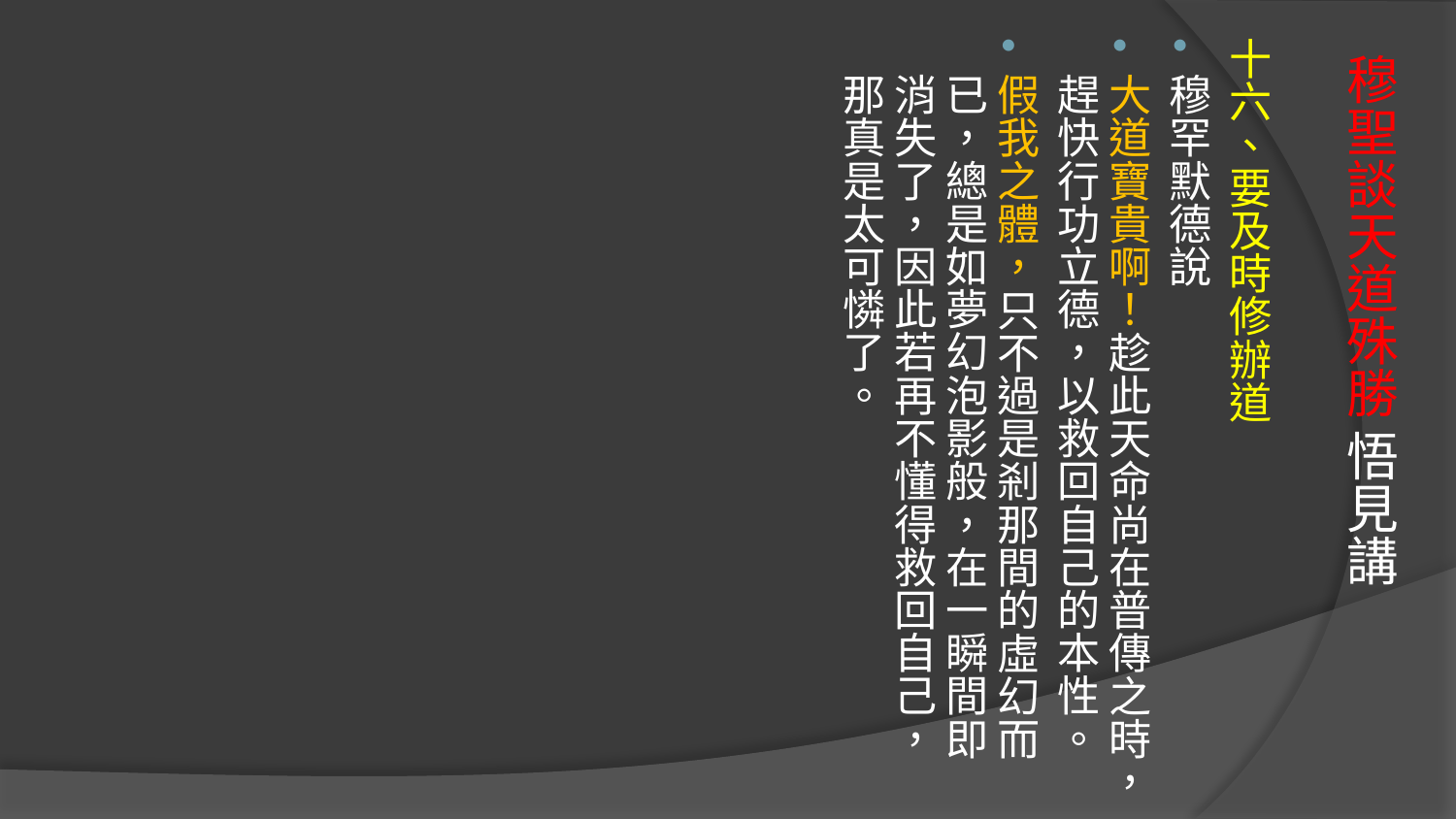

十六、要及時修辦道
穆罕默德說
大道寶貴啊！趁此天命尚在普傳之時，趕快行功立德，以救回自己的本性。
假我之體，只不過是剎那間的虛幻而已，總是如夢幻泡影般，在一瞬間即消失了，因此若再不懂得救回自己，那真是太可憐了。

# 穆聖談天道殊勝 悟見講